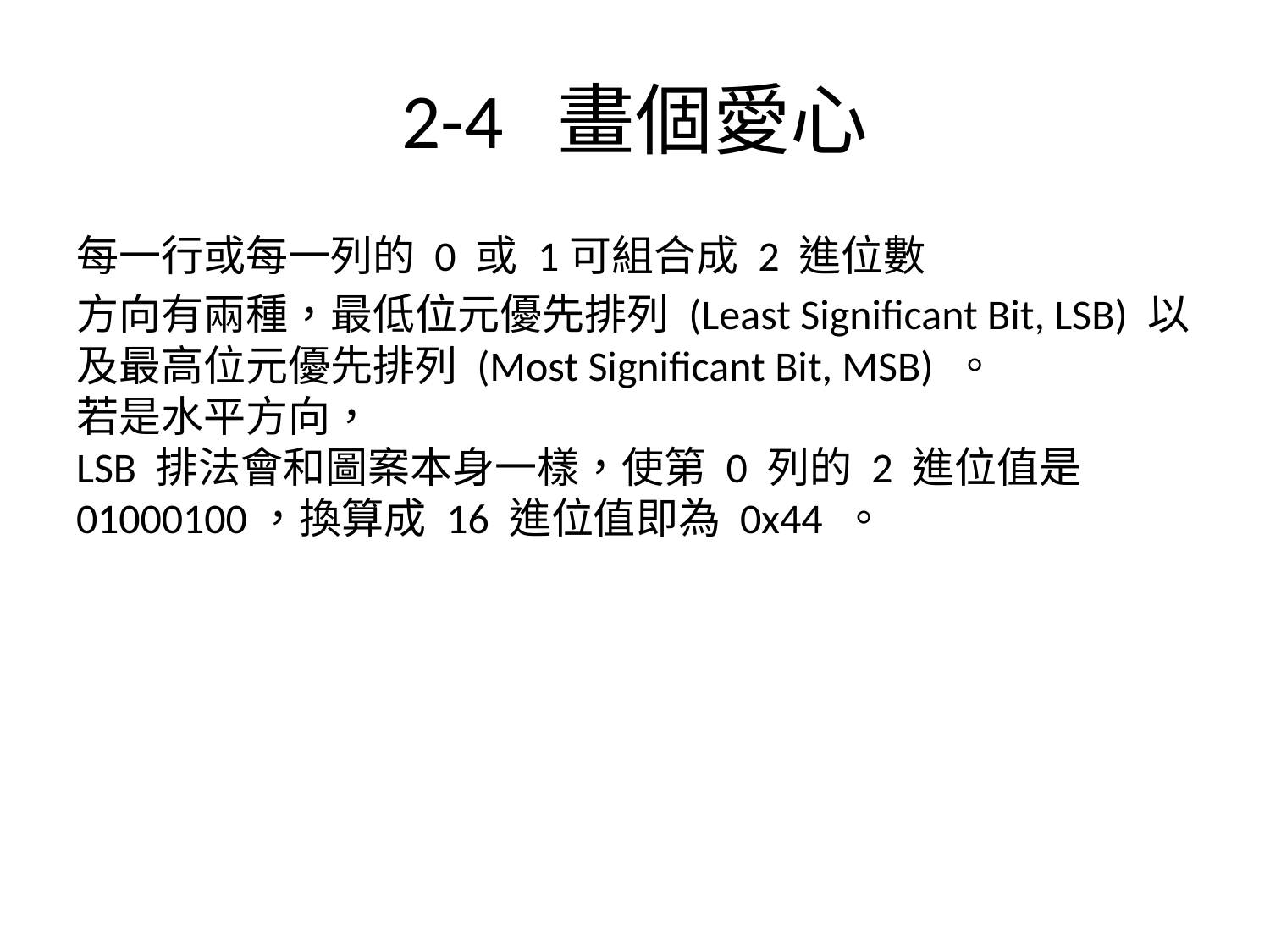

# 2-4  畫個愛心
每一行或每一列的 0 或 1可組合成 2 進位數
方向有兩種，最低位元優先排列 (Least Significant Bit, LSB) 以及最高位元優先排列 (Most Significant Bit, MSB) 。
若是水平方向，
LSB 排法會和圖案本身一樣，使第 0 列的 2 進位值是 01000100，換算成 16 進位值即為 0x44 。